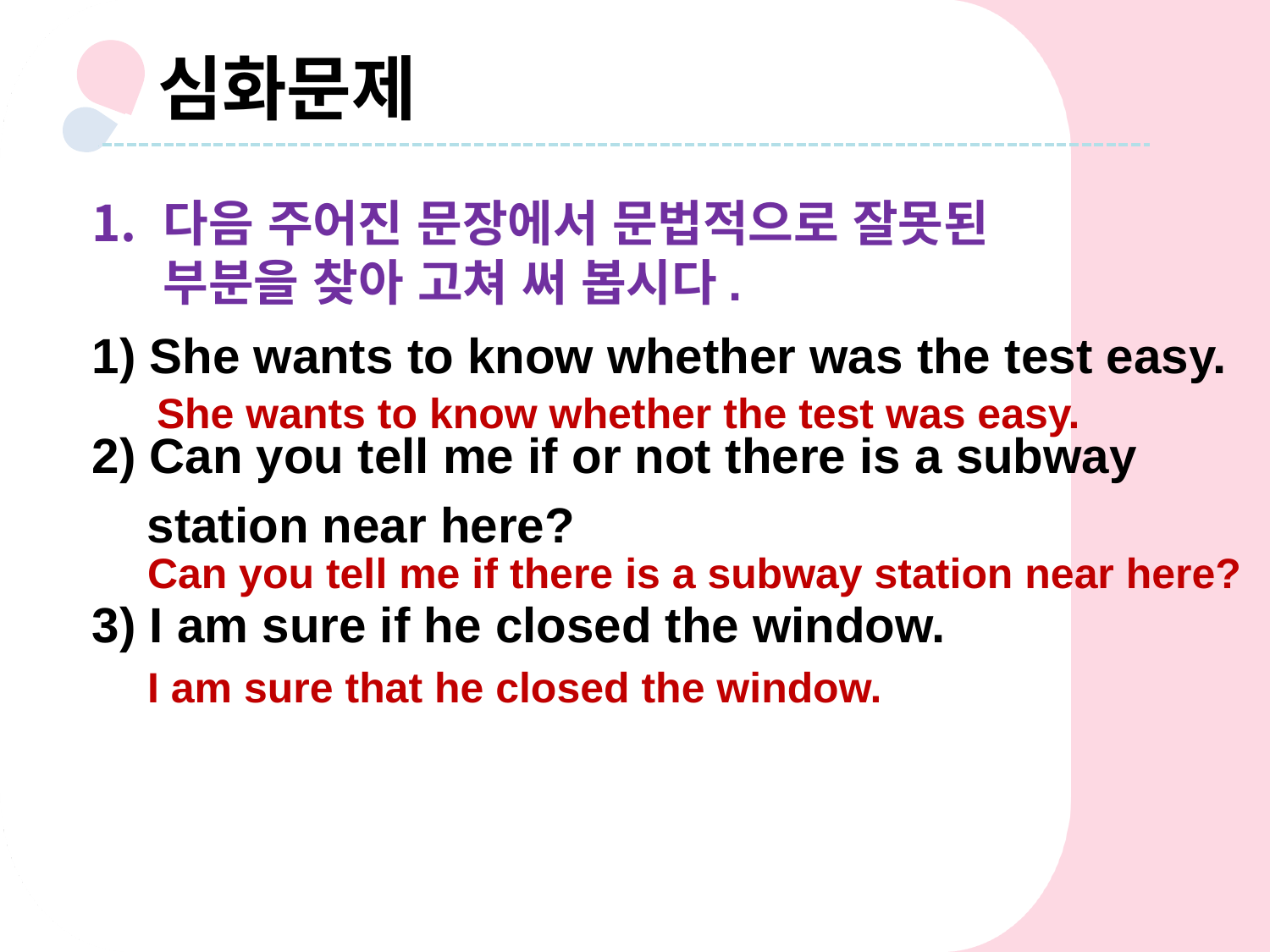

심화문제

다음 주어진 문장에서 문법적으로 잘못된 부분을 찾아 고쳐 써 봅시다.
1) She wants to know whether was the test easy.

2) Can you tell me if or not there is a subway
    station near here?

3) I am sure if he closed the window.

She wants to know whether the test was easy.
Can you tell me if there is a subway station near here?
I am sure that he closed the window.